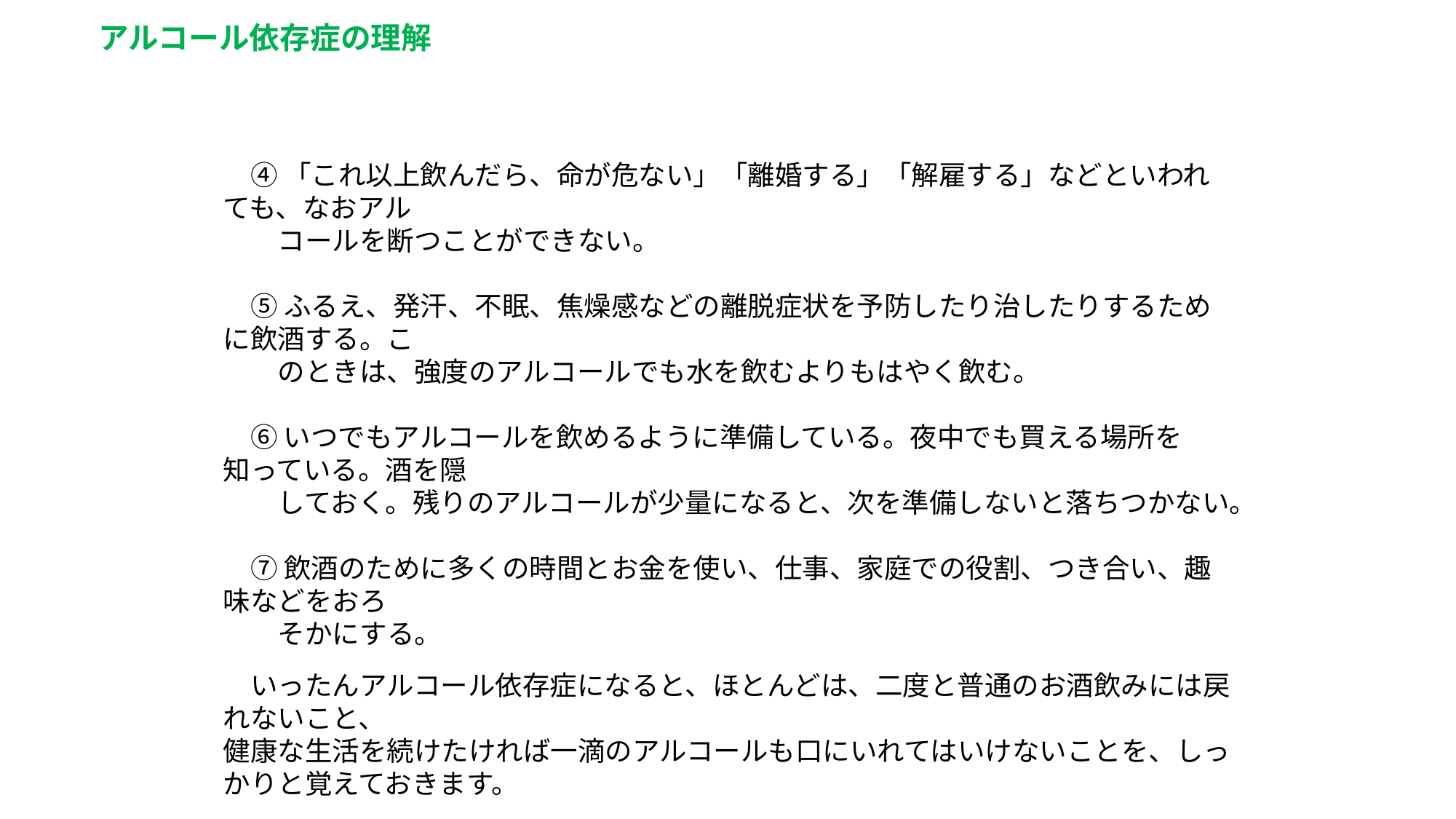

アルコール依存症の理解
　④ 「これ以上飲んだら、命が危ない」「離婚する」「解雇する」などといわれても、なおアル
　　コールを断つことができない。

　⑤ ふるえ、発汗、不眠、焦燥感などの離脱症状を予防したり治したりするために飲酒する。こ
　　のときは、強度のアルコールでも水を飲むよりもはやく飲む。

　⑥ いつでもアルコールを飲めるように準備している。夜中でも買える場所を知っている。酒を隠
　　しておく。残りのアルコールが少量になると、次を準備しないと落ちつかない。

　⑦ 飲酒のために多くの時間とお金を使い、仕事、家庭での役割、つき合い、趣味などをおろ
　　そかにする。

　いったんアルコール依存症になると、ほとんどは、二度と普通のお酒飲みには戻れないこと、
健康な生活を続けたければ一滴のアルコールも口にいれてはいけないことを、しっかりと覚えておきます。